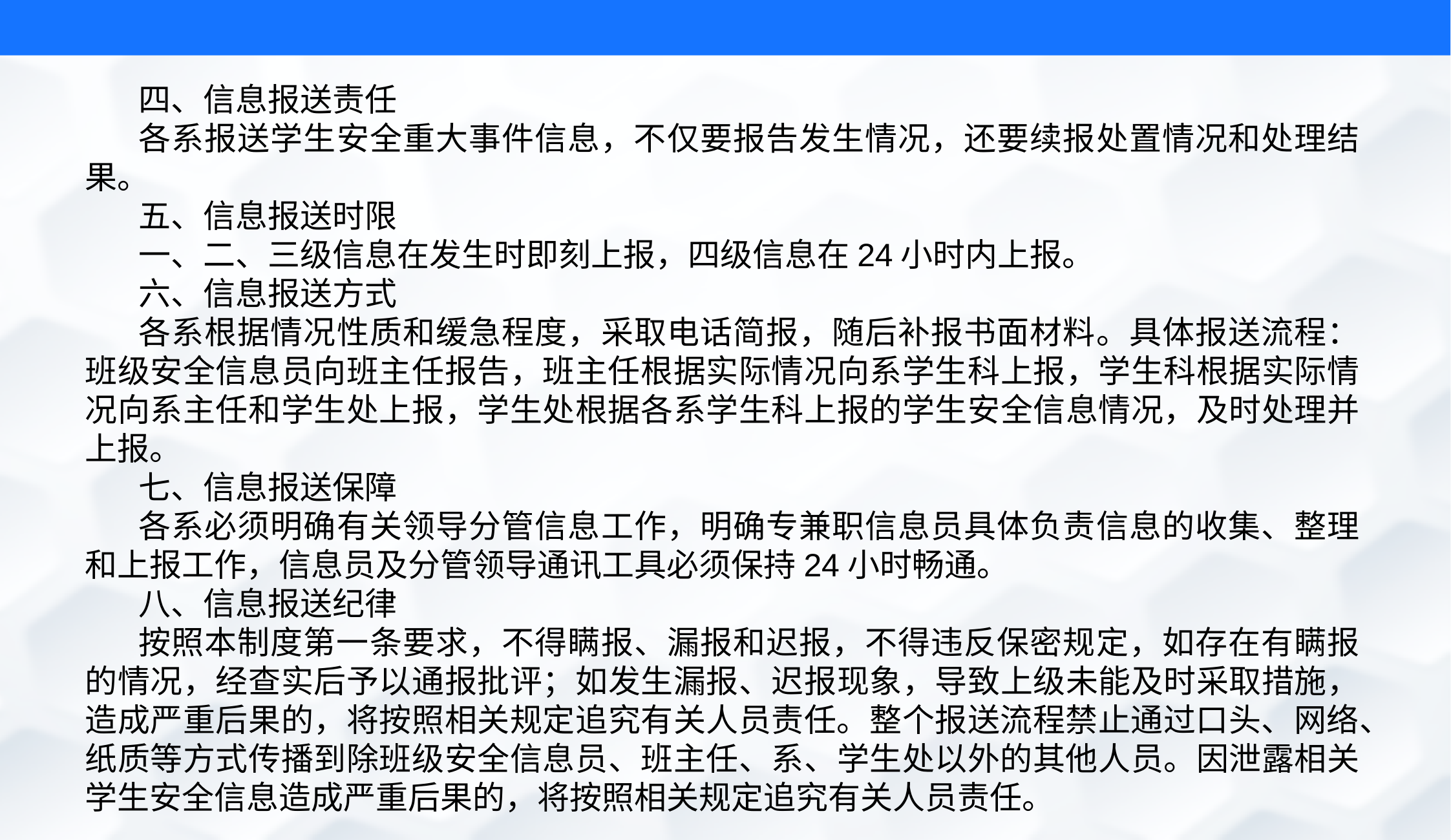

四、信息报送责任
各系报送学生安全重大事件信息，不仅要报告发生情况，还要续报处置情况和处理结果。
五、信息报送时限
一、二、三级信息在发生时即刻上报，四级信息在24小时内上报。
六、信息报送方式
各系根据情况性质和缓急程度，采取电话简报，随后补报书面材料。具体报送流程：班级安全信息员向班主任报告，班主任根据实际情况向系学生科上报，学生科根据实际情况向系主任和学生处上报，学生处根据各系学生科上报的学生安全信息情况，及时处理并上报。
七、信息报送保障
各系必须明确有关领导分管信息工作，明确专兼职信息员具体负责信息的收集、整理和上报工作，信息员及分管领导通讯工具必须保持24小时畅通。
八、信息报送纪律
按照本制度第一条要求，不得瞒报、漏报和迟报，不得违反保密规定，如存在有瞒报的情况，经查实后予以通报批评；如发生漏报、迟报现象，导致上级未能及时采取措施，造成严重后果的，将按照相关规定追究有关人员责任。整个报送流程禁止通过口头、网络、纸质等方式传播到除班级安全信息员、班主任、系、学生处以外的其他人员。因泄露相关学生安全信息造成严重后果的，将按照相关规定追究有关人员责任。